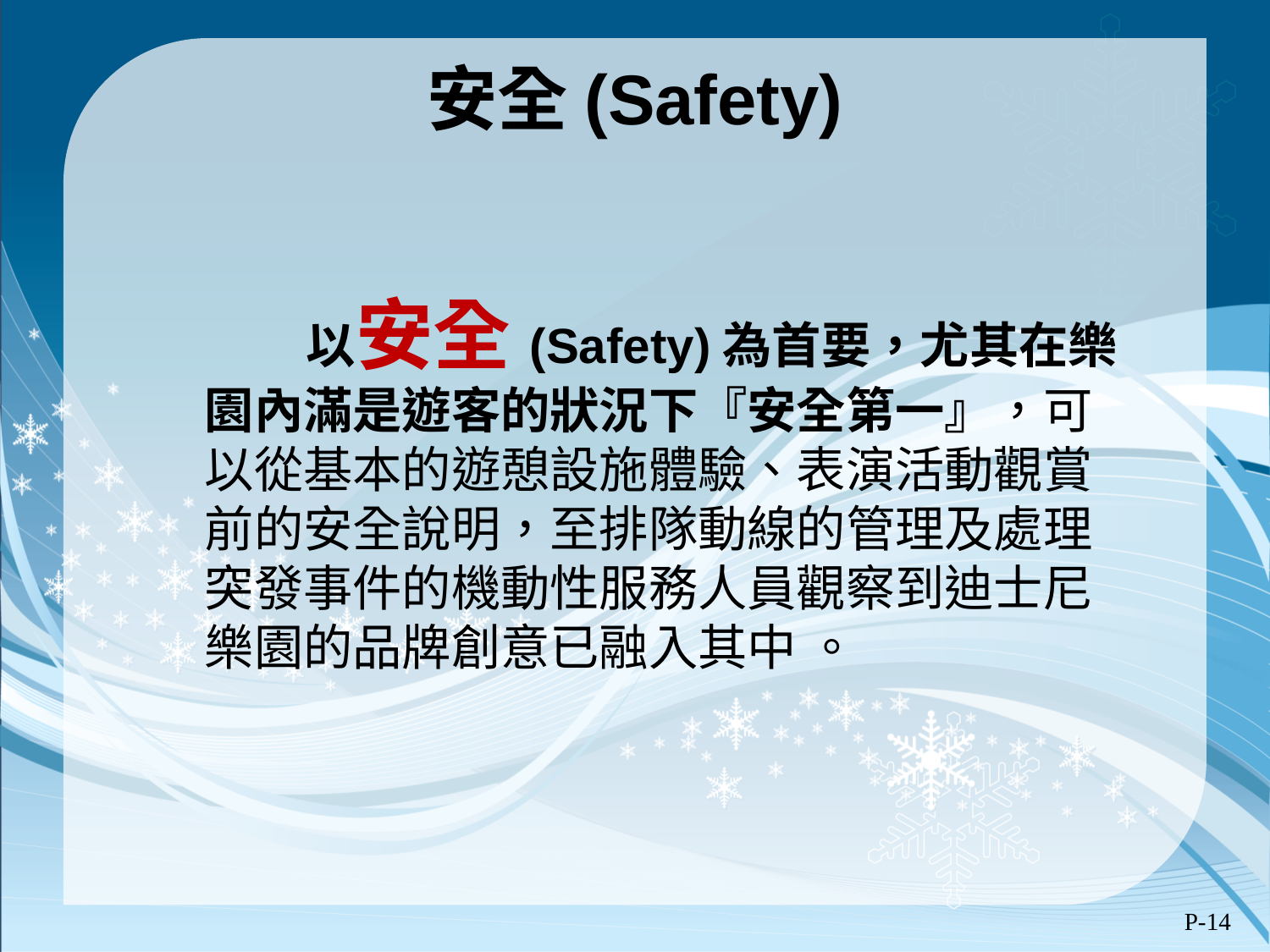

# 安全(Safety)
        以安全(Safety)為首要，尤其在樂園內滿是遊客的狀況下『安全第一』，可以從基本的遊憩設施體驗、表演活動觀賞前的安全說明，至排隊動線的管理及處理突發事件的機動性服務人員觀察到迪士尼樂園的品牌創意已融入其中 。